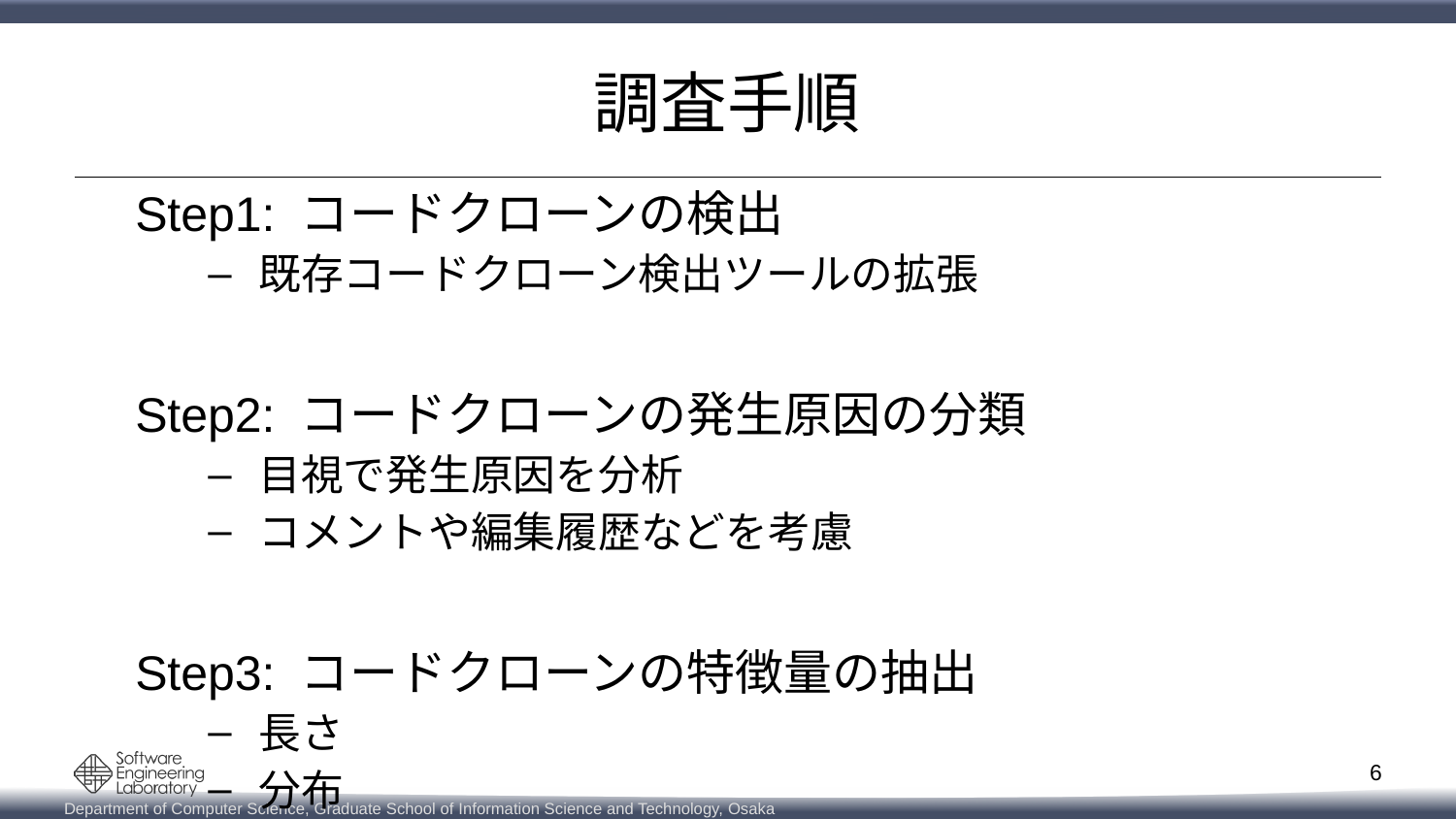

# 調査手順
Step1: コードクローンの検出
既存コードクローン検出ツールの拡張

Step2: コードクローンの発生原因の分類
目視で発生原因を分析
コメントや編集履歴などを考慮

Step3: コードクローンの特徴量の抽出
長さ
分布

6